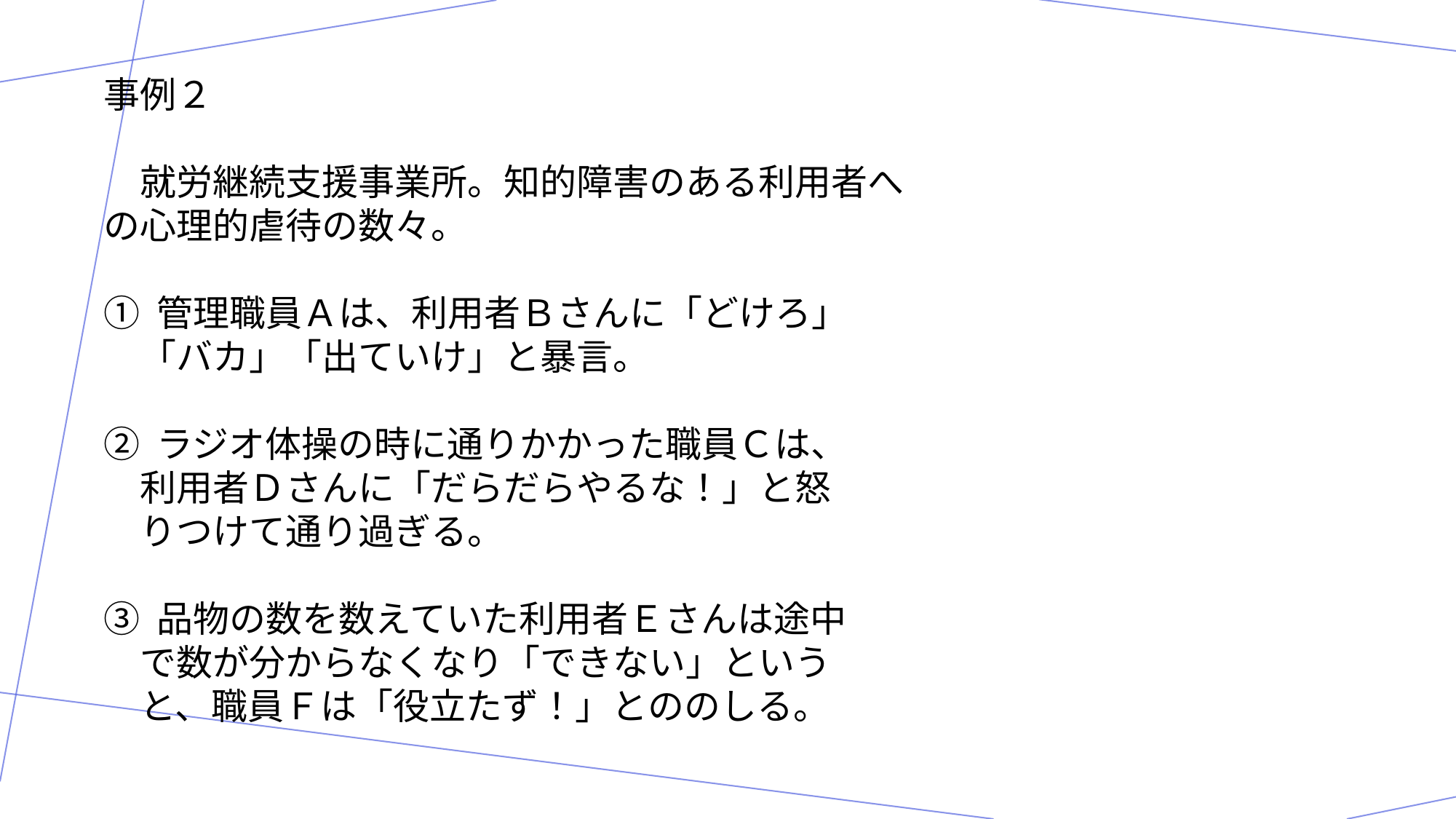

事例２

　就労継続支援事業所。知的障害のある利用者への心理的虐待の数々。

➀ 管理職員Ａは、利用者Ｂさんに「どけろ」
　「バカ」「出ていけ」と暴言。

② ラジオ体操の時に通りかかった職員Ｃは、
　利用者Ｄさんに「だらだらやるな！」と怒
　りつけて通り過ぎる。

③ 品物の数を数えていた利用者Ｅさんは途中
　で数が分からなくなり「できない」という
　と、職員Ｆは「役立たず！」とののしる。